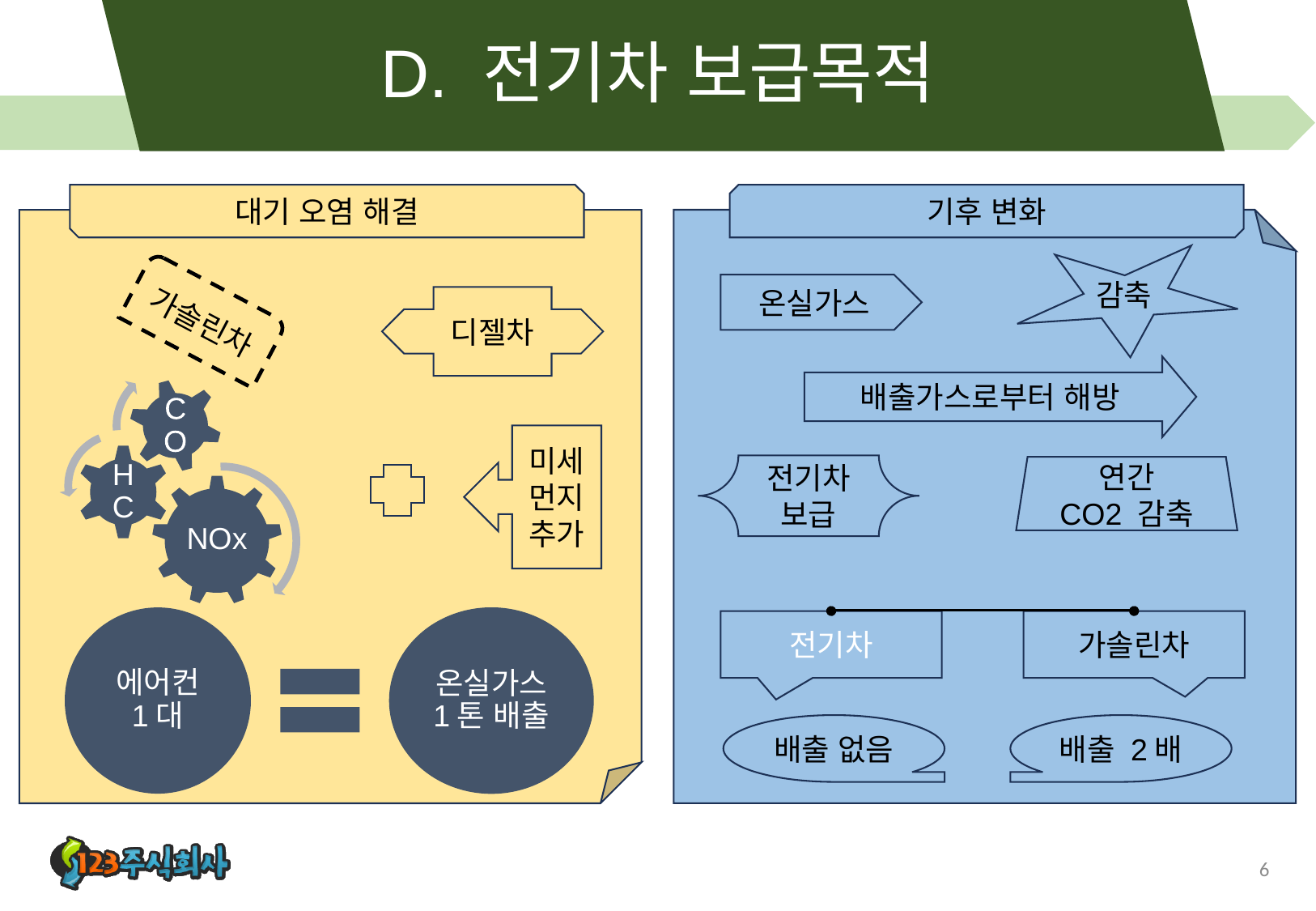

# D. 전기차 보급목적
대기 오염 해결

가솔린차
디젤차
NOx
H
C
CO
미세먼지추가

에어컨
1대

온실가스
1톤 배출
기후 변화

감축
온실가스
배출가스로부터 해방
전기차
보급
연간
CO2 감축
전기차
가솔린차
배출 없음
배출 2배
6